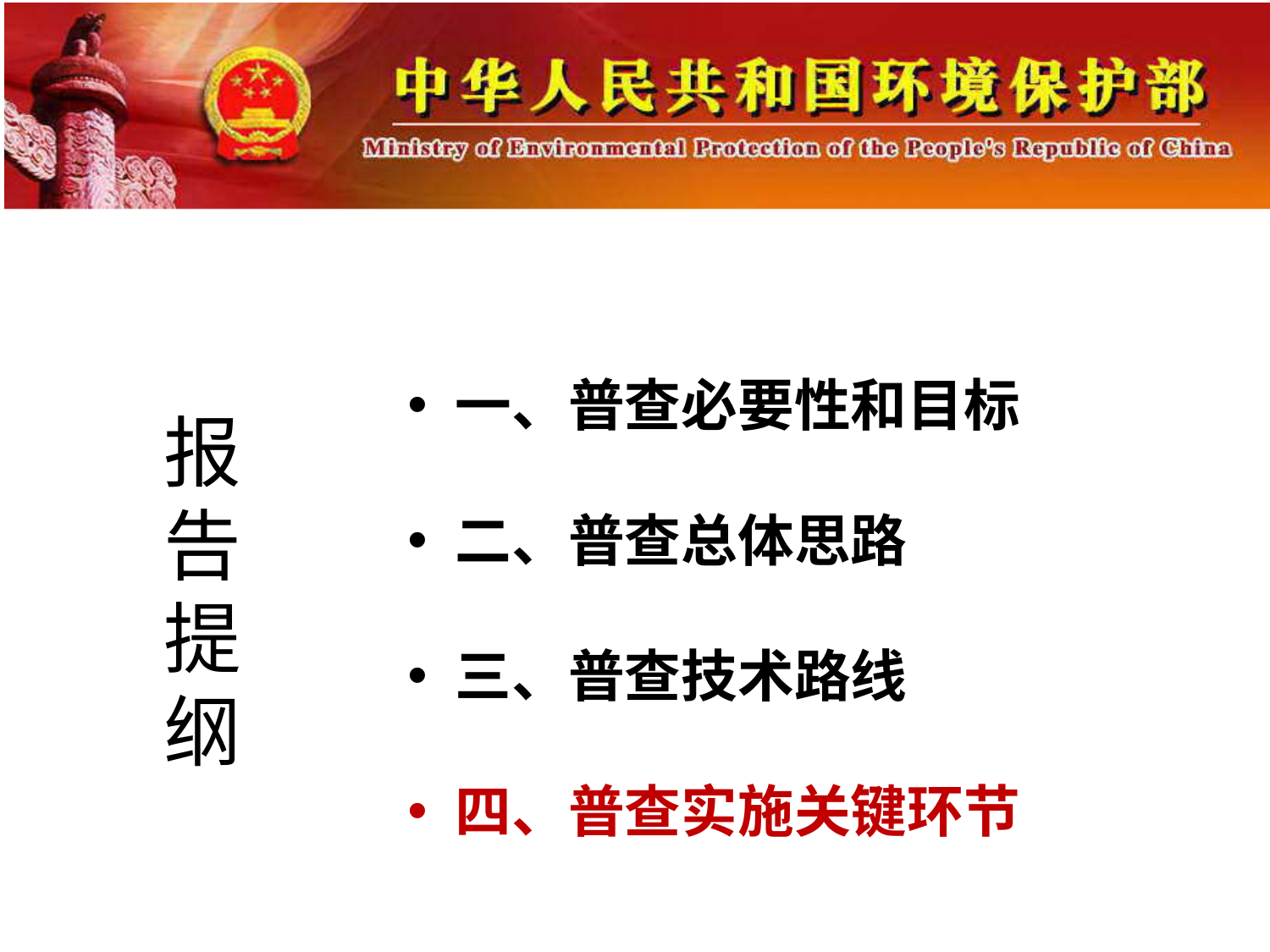

一、普查必要性和目标
二、普查总体思路
三、普查技术路线
四、普查实施关键环节
# 报 告 提 纲